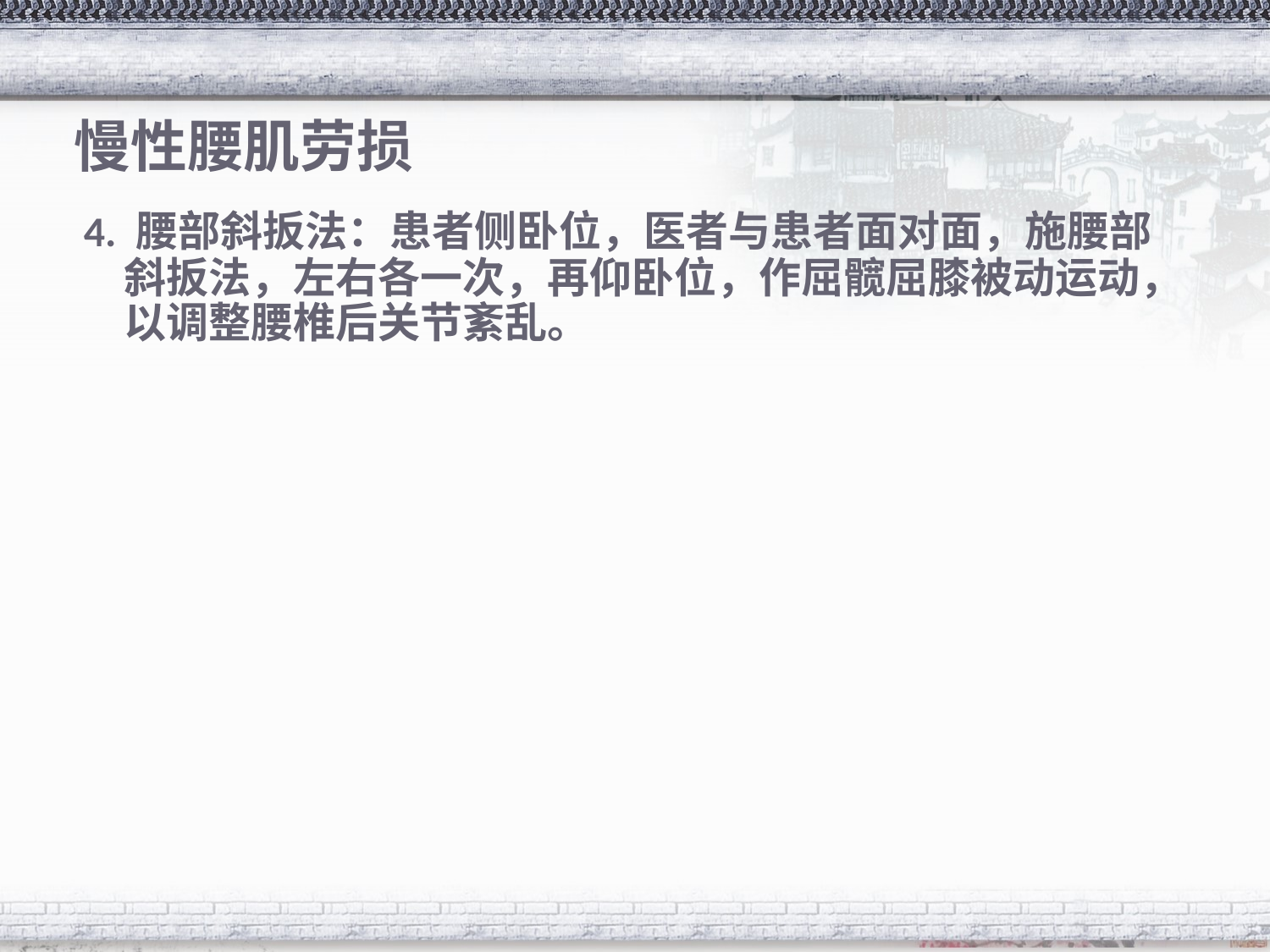

# 慢性腰肌劳损
 4. 腰部斜扳法：患者侧卧位，医者与患者面对面，施腰部斜扳法，左右各一次，再仰卧位，作屈髋屈膝被动运动，以调整腰椎后关节紊乱。